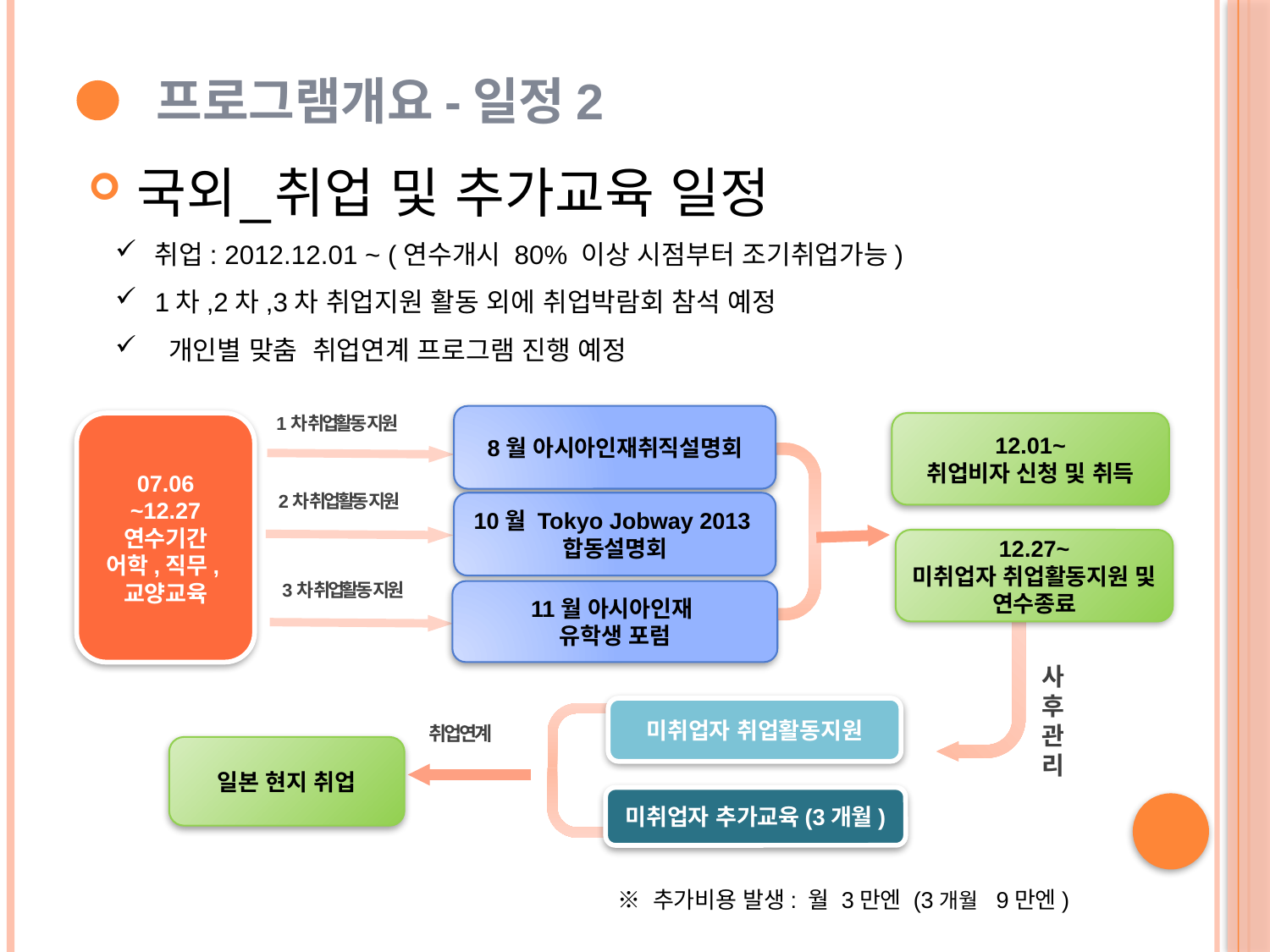

프로그램개요-일정2

국외_취업 및 추가교육 일정

취업: 2012.12.01 ~ (연수개시 80% 이상 시점부터 조기취업가능)
1차,2차,3차 취업지원 활동 외에 취업박람회 참석 예정
 개인별 맞춤  취업연계 프로그램 진행 예정
1차 취업활동 지원
8월 아시아인재취직설명회
07.06
~12.27
연수기간
어학,직무,교양교육
12.01~
취업비자 신청 및 취득

2차 취업활동 지원
10월 Tokyo Jobway 2013합동설명회
12.27~
미취업자 취업활동지원 및 연수종료
3차 취업활동 지원
11월 아시아인재
유학생 포럼

사
후
관
리
미취업자 취업활동지원

취업연계
일본 현지 취업
미취업자 추가교육(3개월)
※ 추가비용 발생: 월 3만엔 (3개월  9만엔)